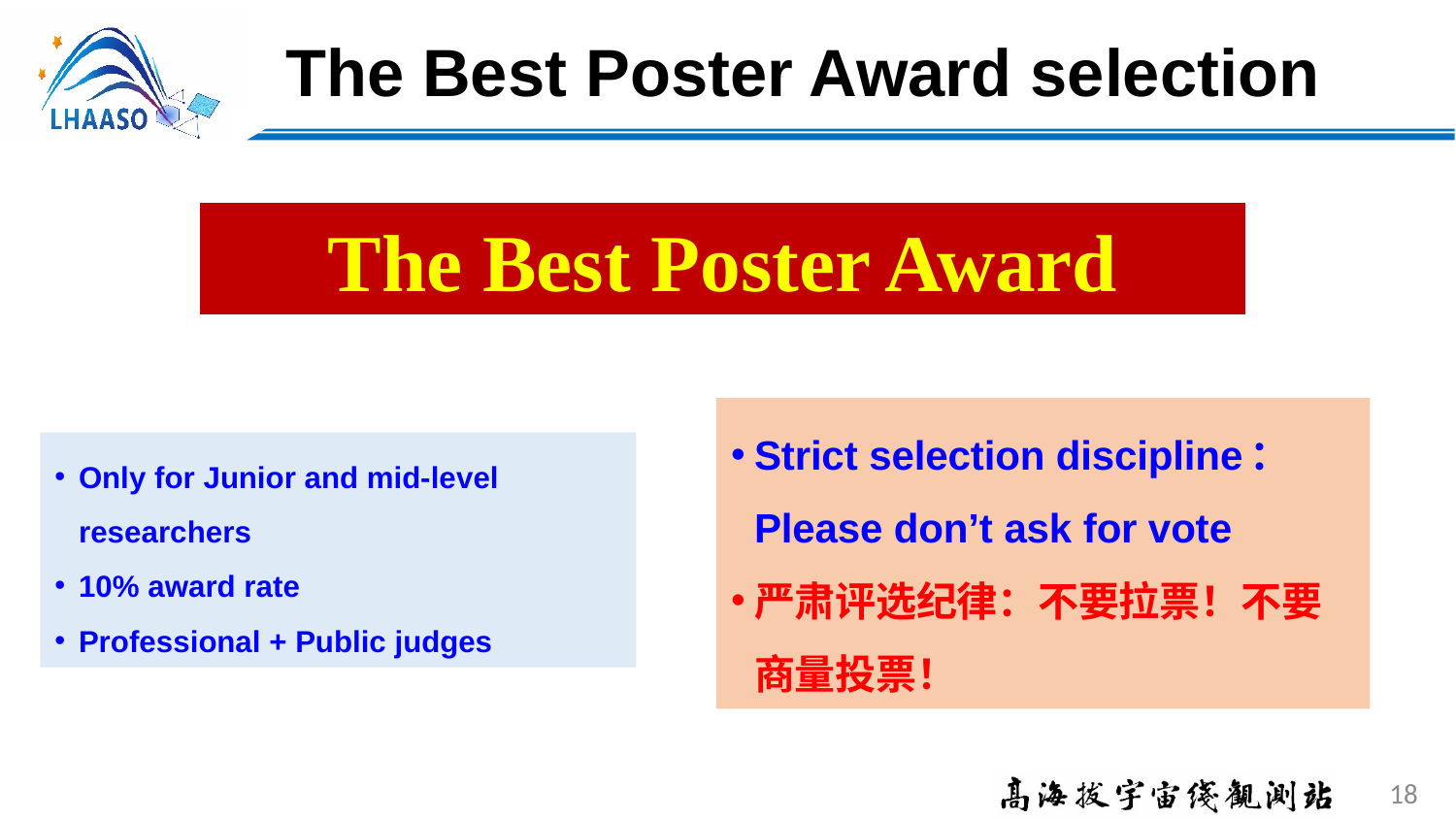

# The Best Poster Award selection
The Best Poster Award
Strict selection discipline： Please don’t ask for vote
严肃评选纪律：不要拉票！不要商量投票！
Only for Junior and mid-level researchers
10% award rate
Professional + Public judges
18